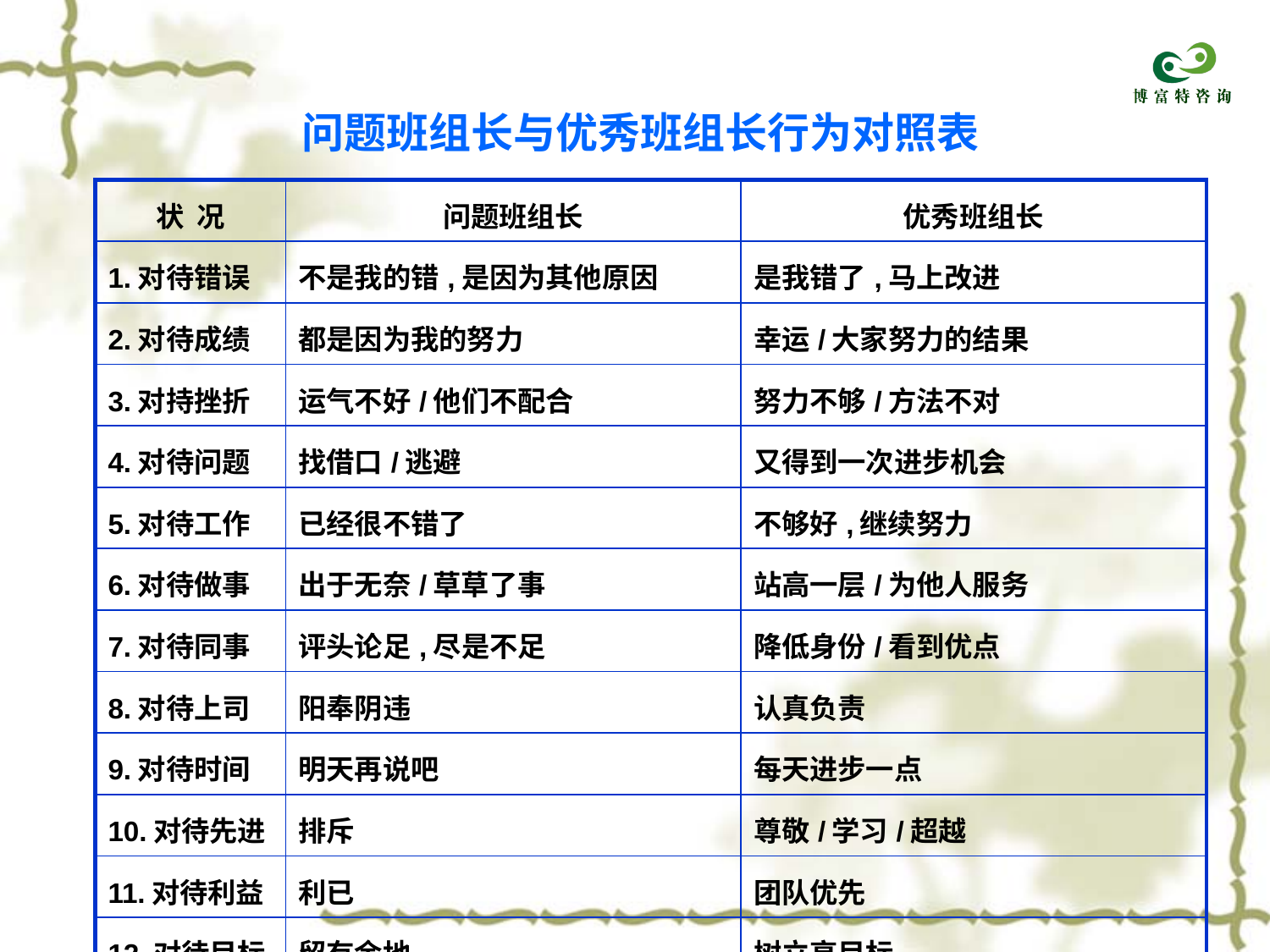

问题班组长与优秀班组长行为对照表
| 状 况 | 问题班组长 | 优秀班组长 |
| --- | --- | --- |
| 1.对待错误 | 不是我的错,是因为其他原因 | 是我错了,马上改进 |
| 2.对待成绩 | 都是因为我的努力 | 幸运/大家努力的结果 |
| 3.对持挫折 | 运气不好/他们不配合 | 努力不够/方法不对 |
| 4.对待问题 | 找借口/逃避 | 又得到一次进步机会 |
| 5.对待工作 | 已经很不错了 | 不够好,继续努力 |
| 6.对待做事 | 出于无奈/草草了事 | 站高一层/为他人服务 |
| 7.对待同事 | 评头论足,尽是不足 | 降低身份/看到优点 |
| 8.对待上司 | 阳奉阴违 | 认真负责 |
| 9.对待时间 | 明天再说吧 | 每天进步一点 |
| 10.对待先进 | 排斥 | 尊敬/学习/超越 |
| 11.对待利益 | 利已 | 团队优先 |
| 12.对待目标 | 留有余地 | 树立高目标 |